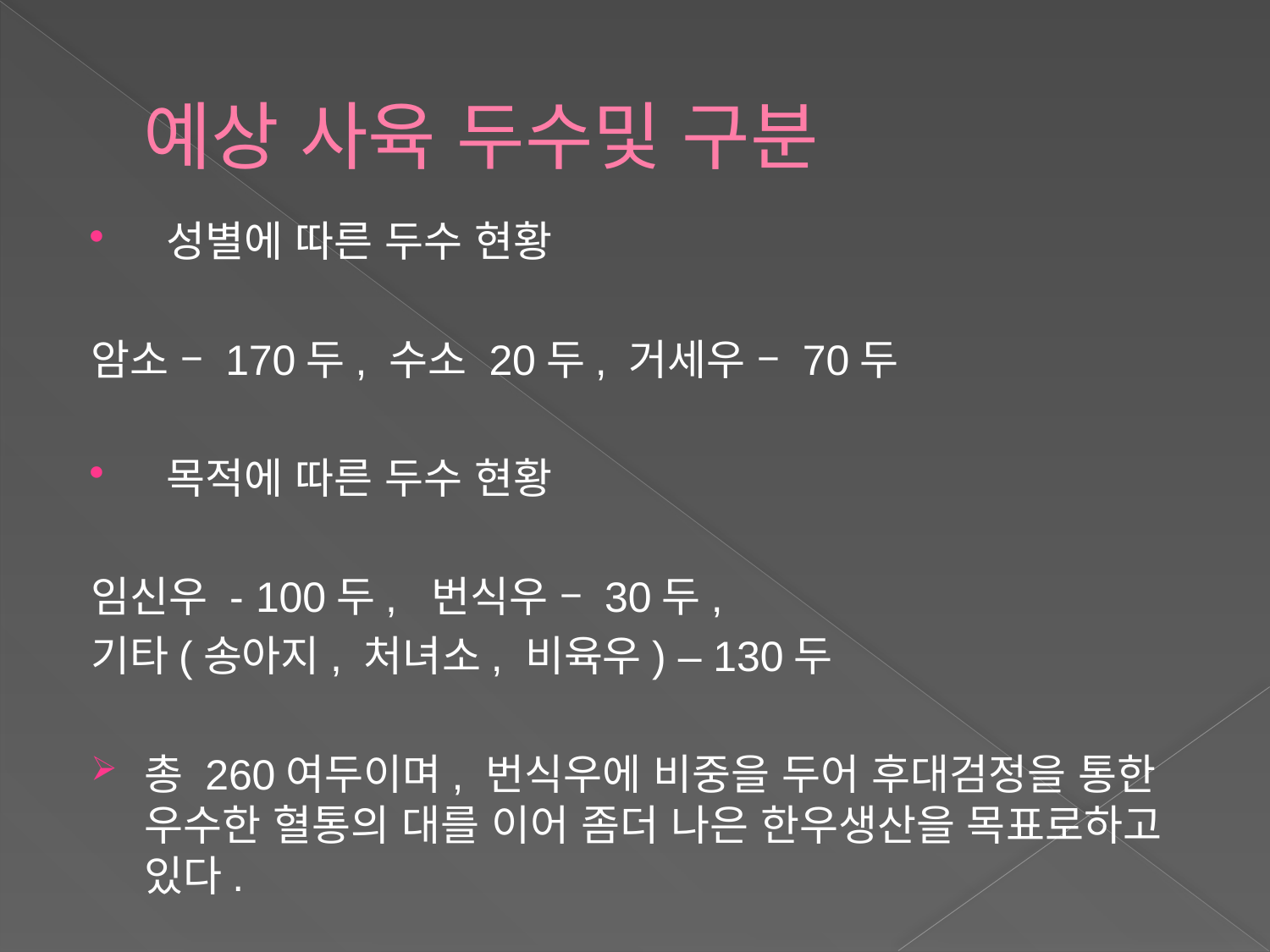

# 예상 사육 두수및 구분
 성별에 따른 두수 현황

암소 – 170두, 수소 20두, 거세우 – 70두

 목적에 따른 두수 현황

임신우 - 100두,  번식우 – 30두,
기타(송아지, 처녀소, 비육우) – 130두

총 260여두이며, 번식우에 비중을 두어 후대검정을 통한 우수한 혈통의 대를 이어 좀더 나은 한우생산을 목표로하고 있다.